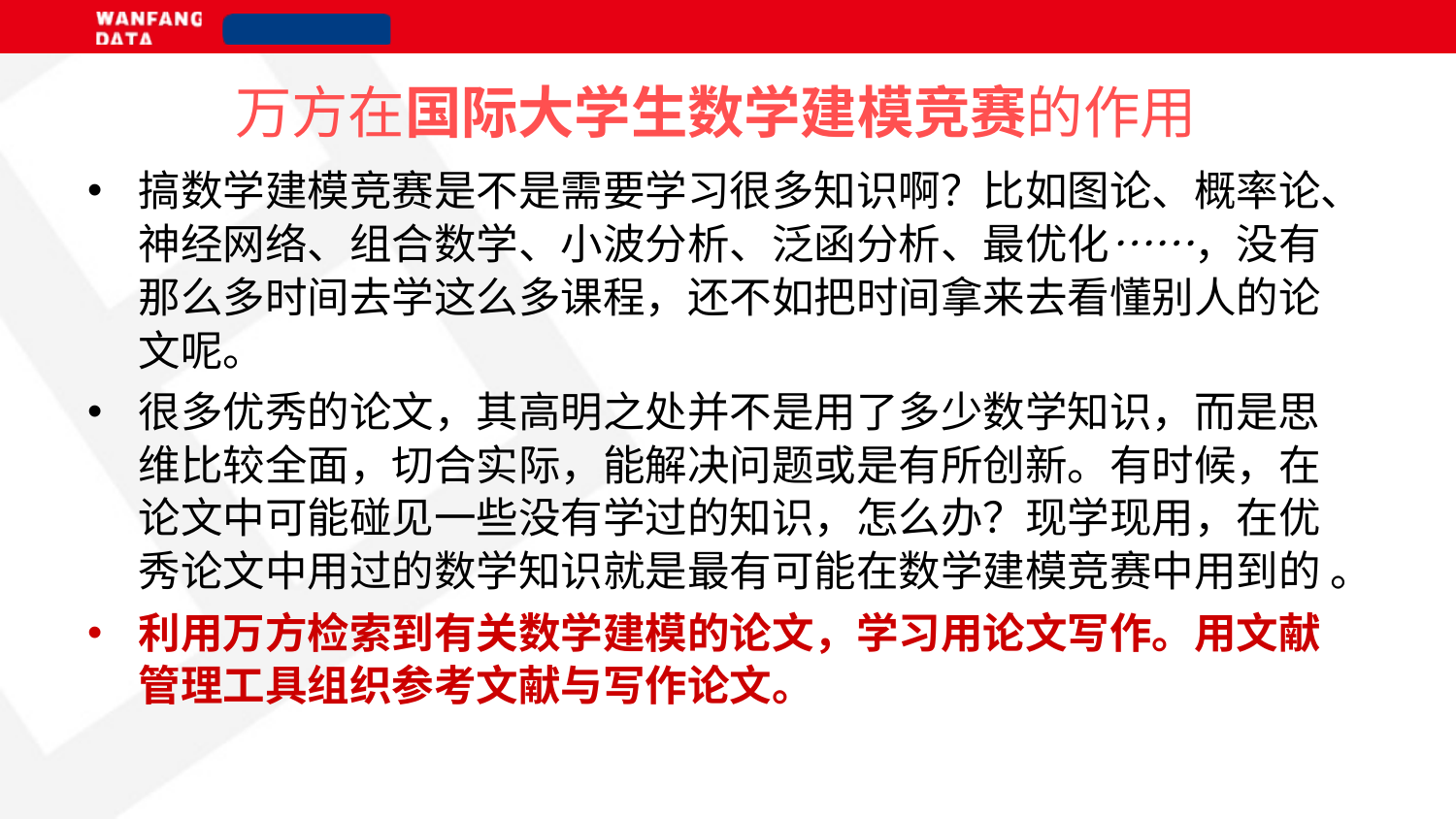

# 万方在国际大学生数学建模竞赛的作用
搞数学建模竞赛是不是需要学习很多知识啊？比如图论、概率论、神经网络、组合数学、小波分析、泛函分析、最优化……，没有那么多时间去学这么多课程，还不如把时间拿来去看懂别人的论文呢。
很多优秀的论文，其高明之处并不是用了多少数学知识，而是思维比较全面，切合实际，能解决问题或是有所创新。有时候，在论文中可能碰见一些没有学过的知识，怎么办？现学现用，在优秀论文中用过的数学知识就是最有可能在数学建模竞赛中用到的 。
利用万方检索到有关数学建模的论文，学习用论文写作。用文献管理工具组织参考文献与写作论文。